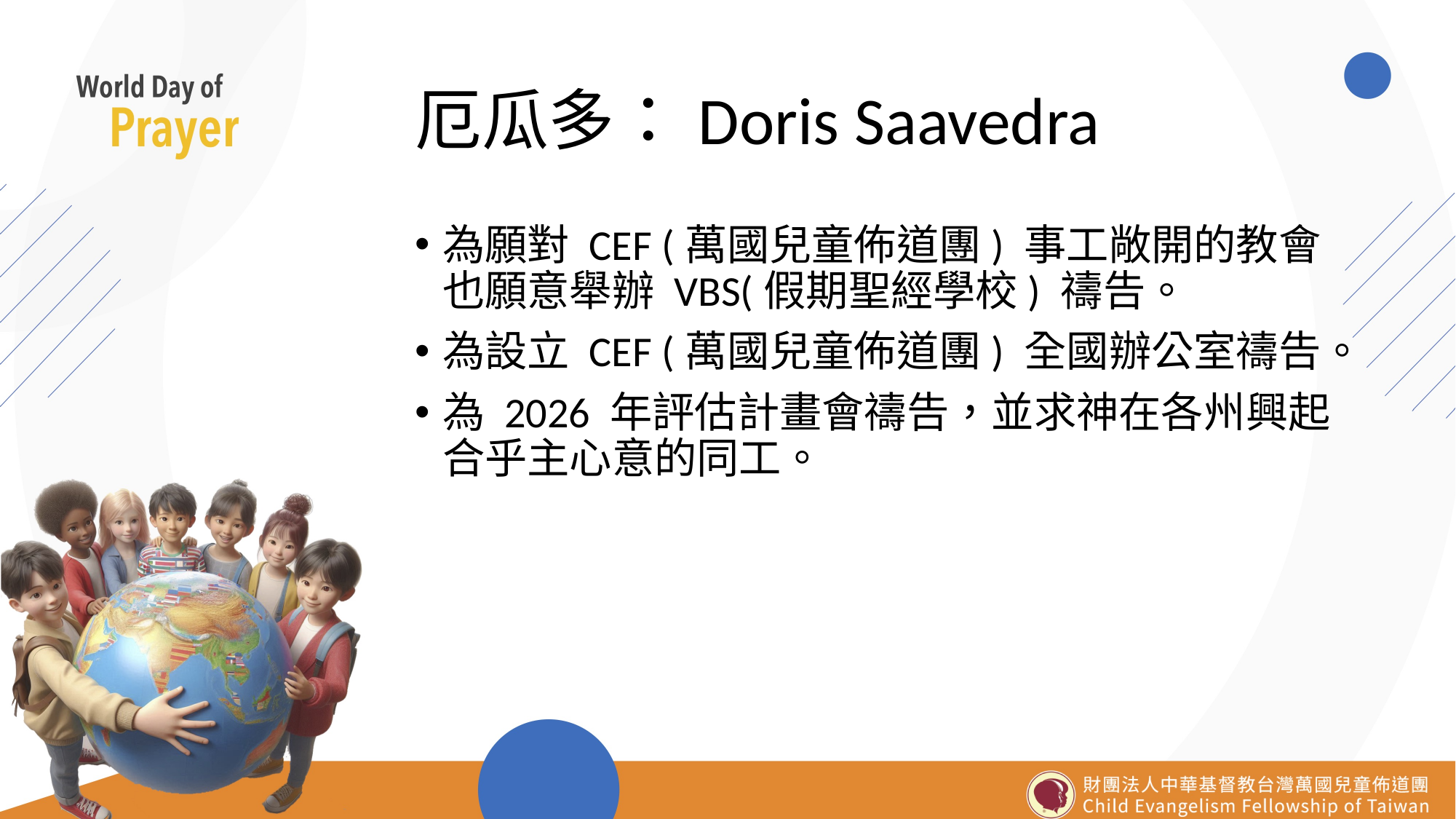

# 厄瓜多：Doris Saavedra
為願對 CEF (萬國兒童佈道團) 事工敞開的教會也願意舉辦 VBS(假期聖經學校) 禱告。
為設立 CEF (萬國兒童佈道團) 全國辦公室禱告。
為 2026 年評估計畫會禱告，並求神在各州興起合乎主心意的同工。